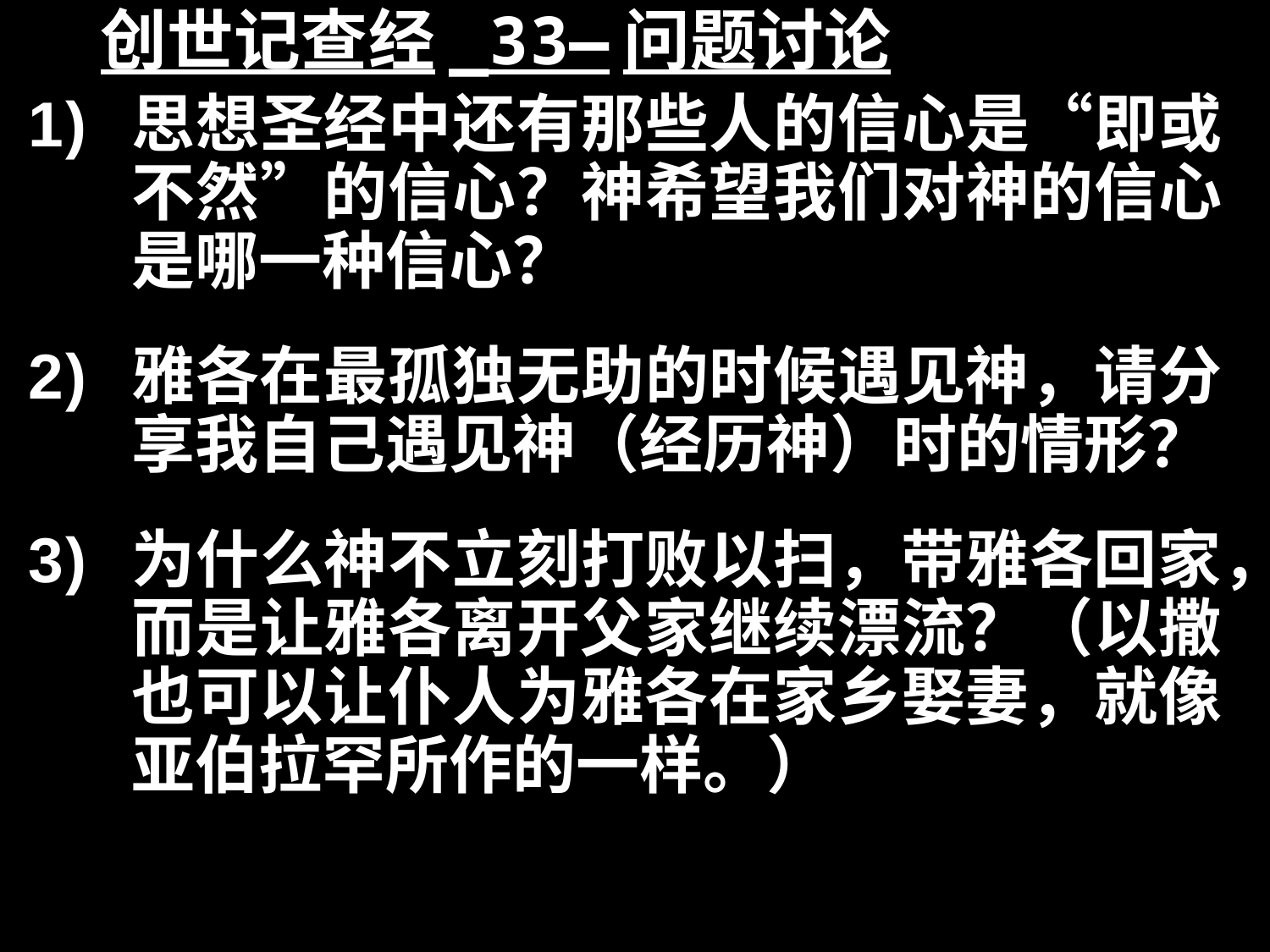

# 创世记查经_33—问题讨论
思想圣经中还有那些人的信心是“即或不然”的信心？神希望我们对神的信心是哪一种信心？

雅各在最孤独无助的时候遇见神，请分享我自己遇见神（经历神）时的情形？

为什么神不立刻打败以扫，带雅各回家，而是让雅各离开父家继续漂流？（以撒也可以让仆人为雅各在家乡娶妻，就像亚伯拉罕所作的一样。）